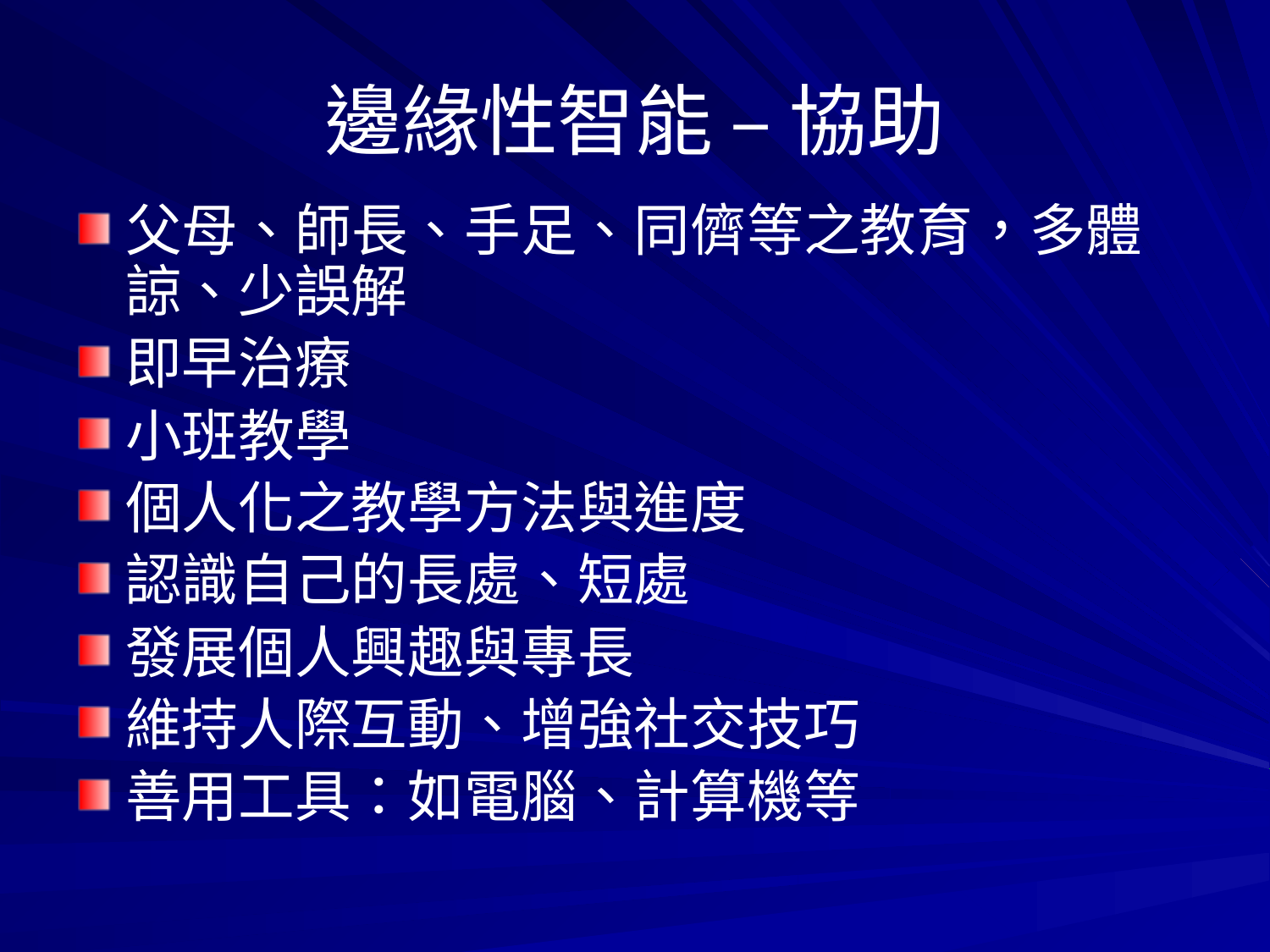

# 邊緣性智能 – 協助
父母、師長、手足、同儕等之教育，多體諒、少誤解
即早治療
小班教學
個人化之教學方法與進度
認識自己的長處、短處
發展個人興趣與專長
維持人際互動、增強社交技巧
善用工具：如電腦、計算機等